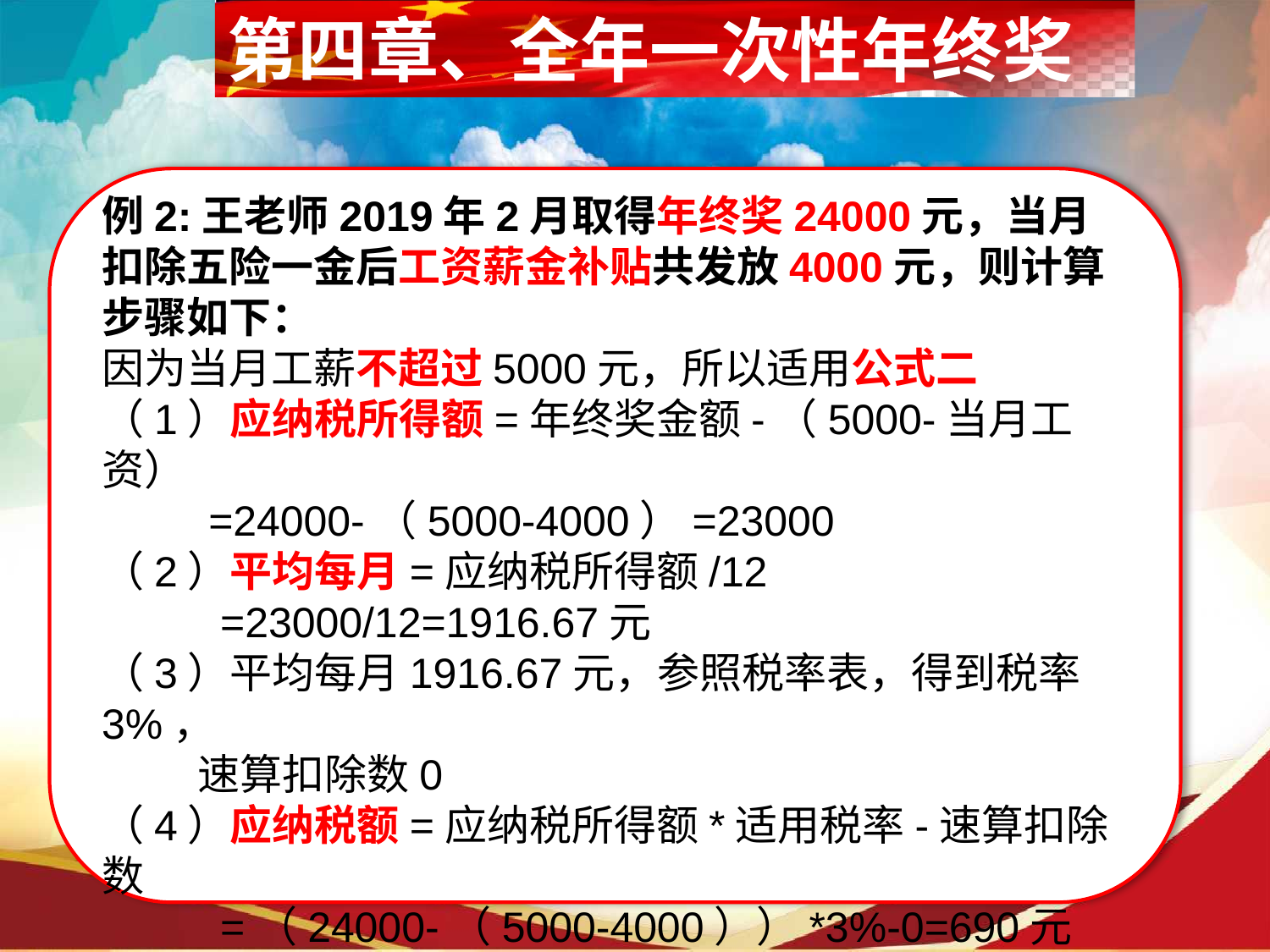

第四章、全年一次性年终奖

例2:王老师2019年2月取得年终奖24000元，当月扣除五险一金后工资薪金补贴共发放4000元，则计算步骤如下：
因为当月工薪不超过5000元，所以适用公式二
（1）应纳税所得额=年终奖金额-（5000-当月工资）
         =24000-（5000-4000）=23000
（2）平均每月=应纳税所得额/12
          =23000/12=1916.67元
（3）平均每月1916.67元，参照税率表，得到税率3%，
         速算扣除数0
（4）应纳税额=应纳税所得额*适用税率-速算扣除数
          =（24000-（5000-4000））*3%-0=690元
（5）税后年终奖=税前年终奖-应纳税额
          =24000-690=23310元